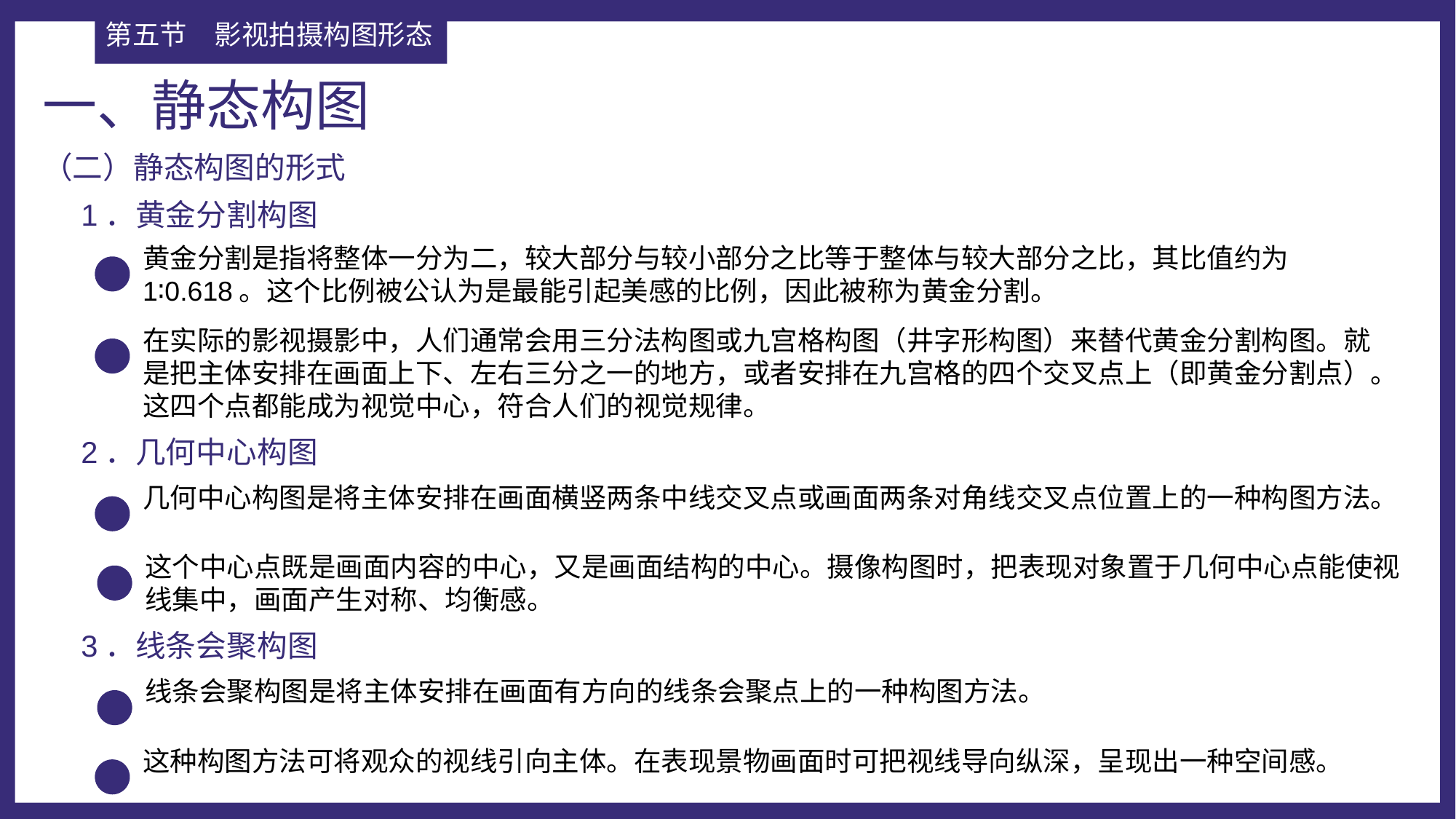

第五节	影视拍摄构图形态
一、静态构图
（二）静态构图的形式
1．黄金分割构图
黄金分割是指将整体一分为二，较大部分与较小部分之比等于整体与较大部分之比，其比值约为1∶0.618。这个比例被公认为是最能引起美感的比例，因此被称为黄金分割。

在实际的影视摄影中，人们通常会用三分法构图或九宫格构图（井字形构图）来替代黄金分割构图。就是把主体安排在画面上下、左右三分之一的地方，或者安排在九宫格的四个交叉点上（即黄金分割点）。这四个点都能成为视觉中心，符合人们的视觉规律。

2．几何中心构图
几何中心构图是将主体安排在画面横竖两条中线交叉点或画面两条对角线交叉点位置上的一种构图方法。

这个中心点既是画面内容的中心，又是画面结构的中心。摄像构图时，把表现对象置于几何中心点能使视线集中，画面产生对称、均衡感。

3．线条会聚构图
线条会聚构图是将主体安排在画面有方向的线条会聚点上的一种构图方法。

这种构图方法可将观众的视线引向主体。在表现景物画面时可把视线导向纵深，呈现出一种空间感。